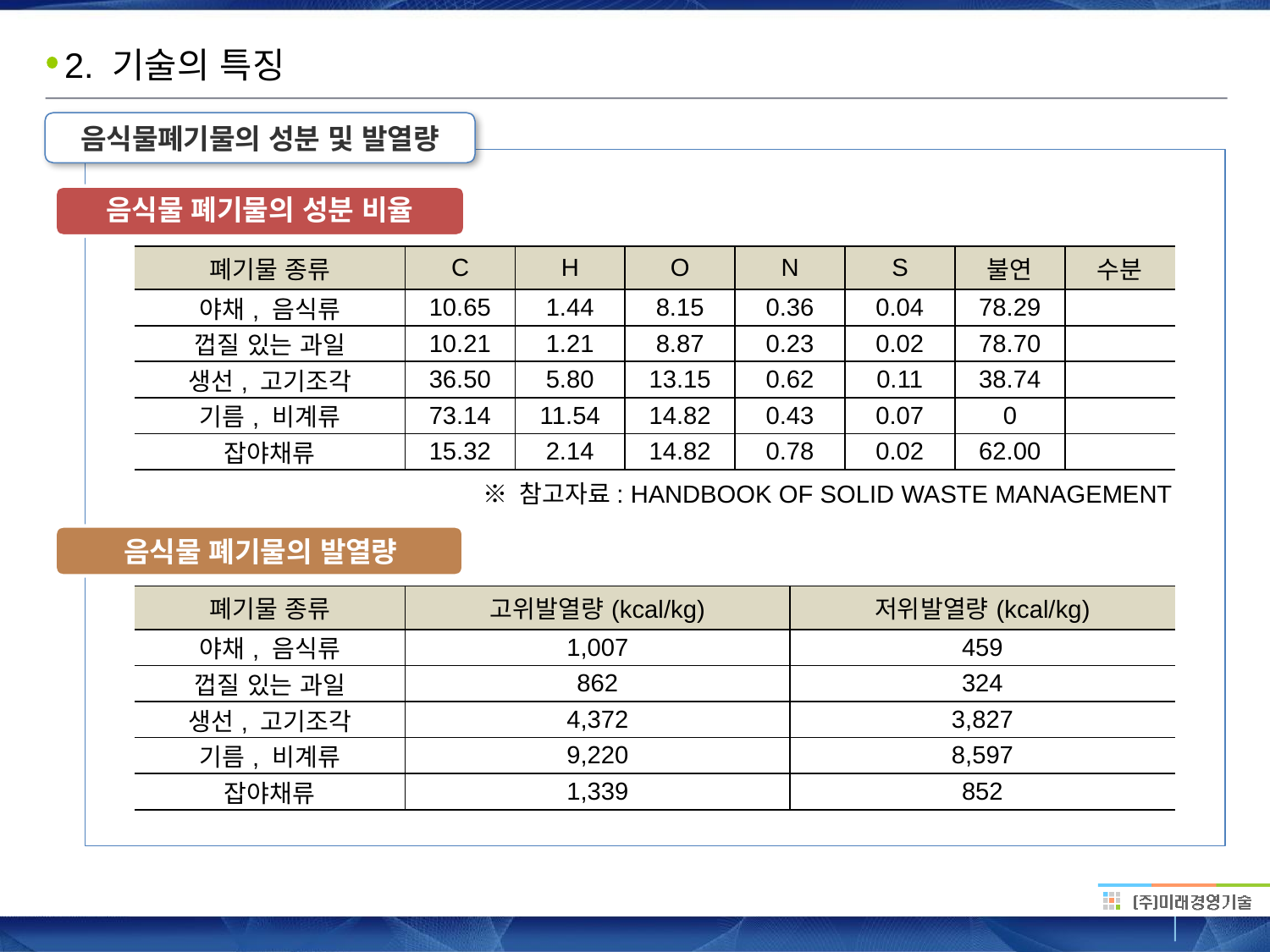

# 2. 기술의 특징
음식물폐기물의 성분 및 발열량

음식물 폐기물의 성분 비율
| 폐기물 종류 | C | H | O | N | S | 불연 | 수분 |
| --- | --- | --- | --- | --- | --- | --- | --- |
| 야채, 음식류 | 10.65 | 1.44 | 8.15 | 0.36 | 0.04 | 78.29 |  |
| 껍질 있는 과일 | 10.21 | 1.21 | 8.87 | 0.23 | 0.02 | 78.70 |  |
| 생선, 고기조각 | 36.50 | 5.80 | 13.15 | 0.62 | 0.11 | 38.74 |  |
| 기름, 비계류 | 73.14 | 11.54 | 14.82 | 0.43 | 0.07 | 0 |  |
| 잡야채류 | 15.32 | 2.14 | 14.82 | 0.78 | 0.02 | 62.00 |  |
※ 참고자료: HANDBOOK OF SOLID WASTE MANAGEMENT

음식물 폐기물의 발열량
| 폐기물 종류 | 고위발열량(kcal/kg) | 저위발열량(kcal/kg) |
| --- | --- | --- |
| 야채, 음식류 | 1,007 | 459 |
| 껍질 있는 과일 | 862 | 324 |
| 생선, 고기조각 | 4,372 | 3,827 |
| 기름, 비계류 | 9,220 | 8,597 |
| 잡야채류 | 1,339 | 852 |